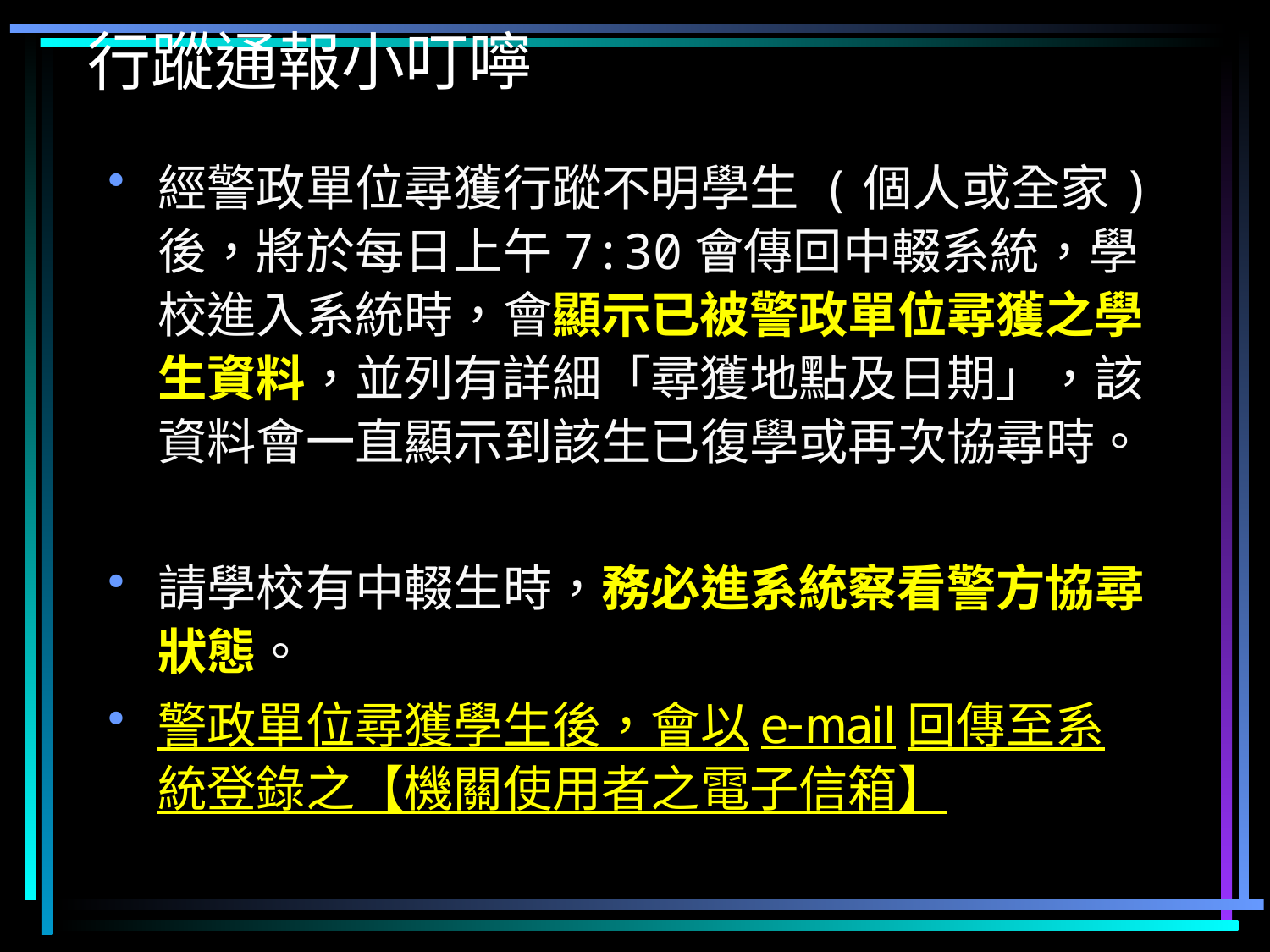

行蹤通報小叮嚀
經警政單位尋獲行蹤不明學生 (個人或全家)後，將於每日上午7:30會傳回中輟系統，學校進入系統時，會顯示已被警政單位尋獲之學生資料，並列有詳細「尋獲地點及日期」，該資料會一直顯示到該生已復學或再次協尋時。

請學校有中輟生時，務必進系統察看警方協尋狀態。
警政單位尋獲學生後，會以e-mail回傳至系統登錄之【機關使用者之電子信箱】